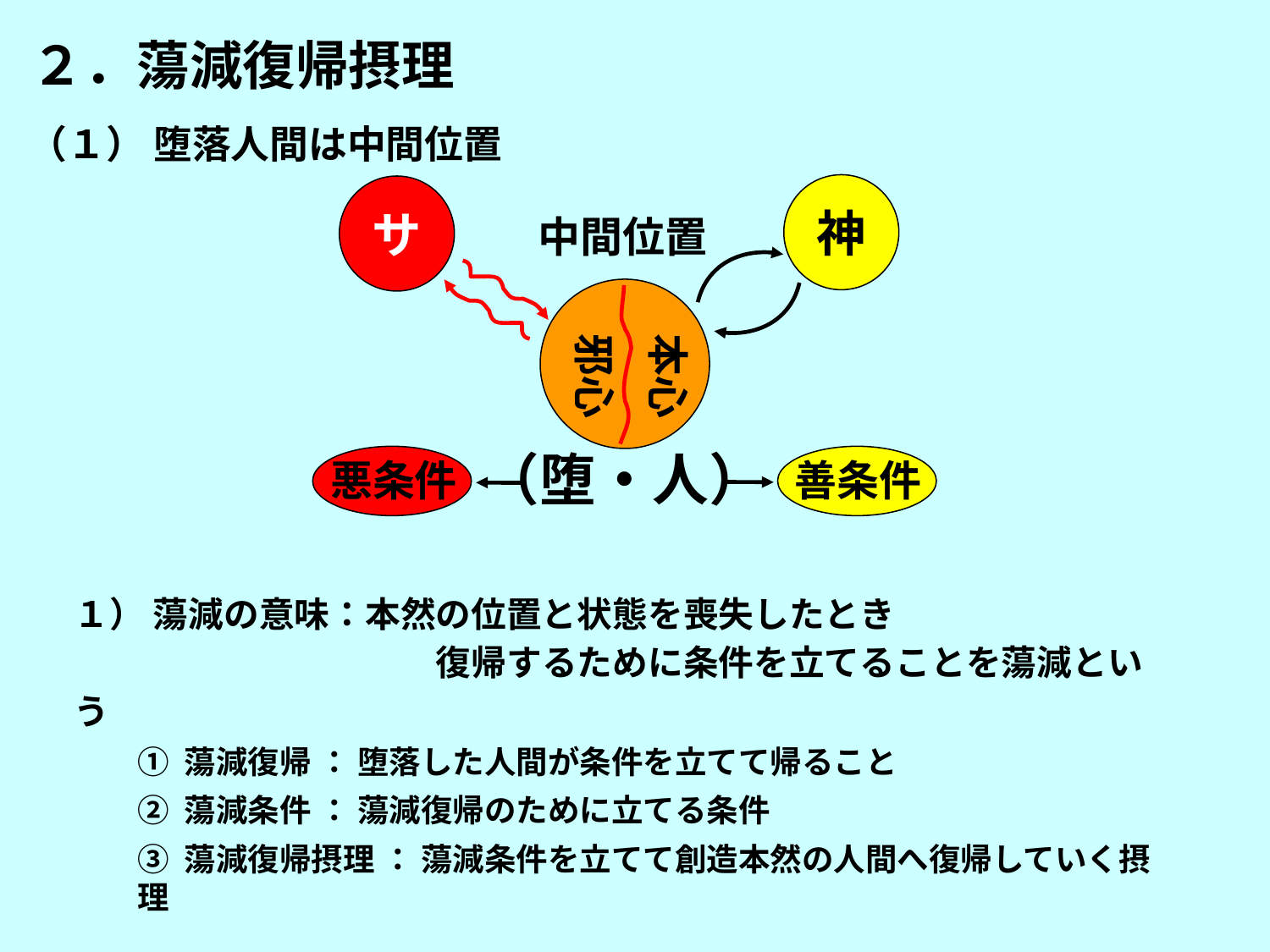

２．蕩減復帰摂理
（１） 堕落人間は中間位置
神
サ
中間位置

邪心
本心
（堕・人）

悪条件
善条件
１） 蕩減の意味：本然の位置と状態を喪失したとき
　　　　　　　　　　 復帰するために条件を立てることを蕩減という
① 蕩減復帰 ： 堕落した人間が条件を立てて帰ること
② 蕩減条件 ： 蕩減復帰のために立てる条件
③ 蕩減復帰摂理 ： 蕩減条件を立てて創造本然の人間へ復帰していく摂理